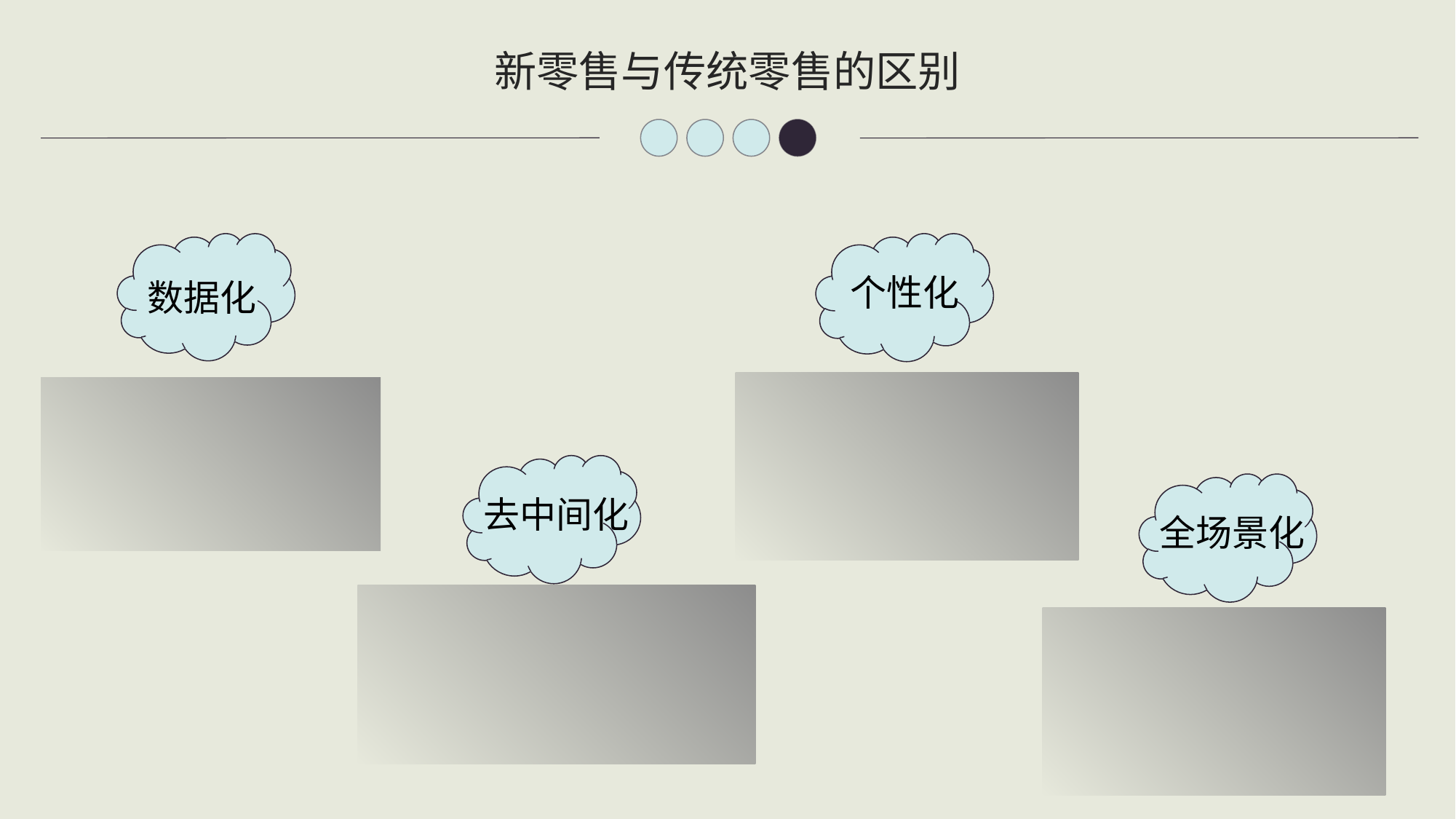

新零售与传统零售的区别

数据化

个性化

“人货场”这三要素将被完全数据化
关注市场、关注消费者需求，及时调整产品策略

去中间化

全场景化

最终零售业的利润还将回归到商品和服务增值中，而不是信息差利润
应用数字化技术实现实体、虚拟的深度结合